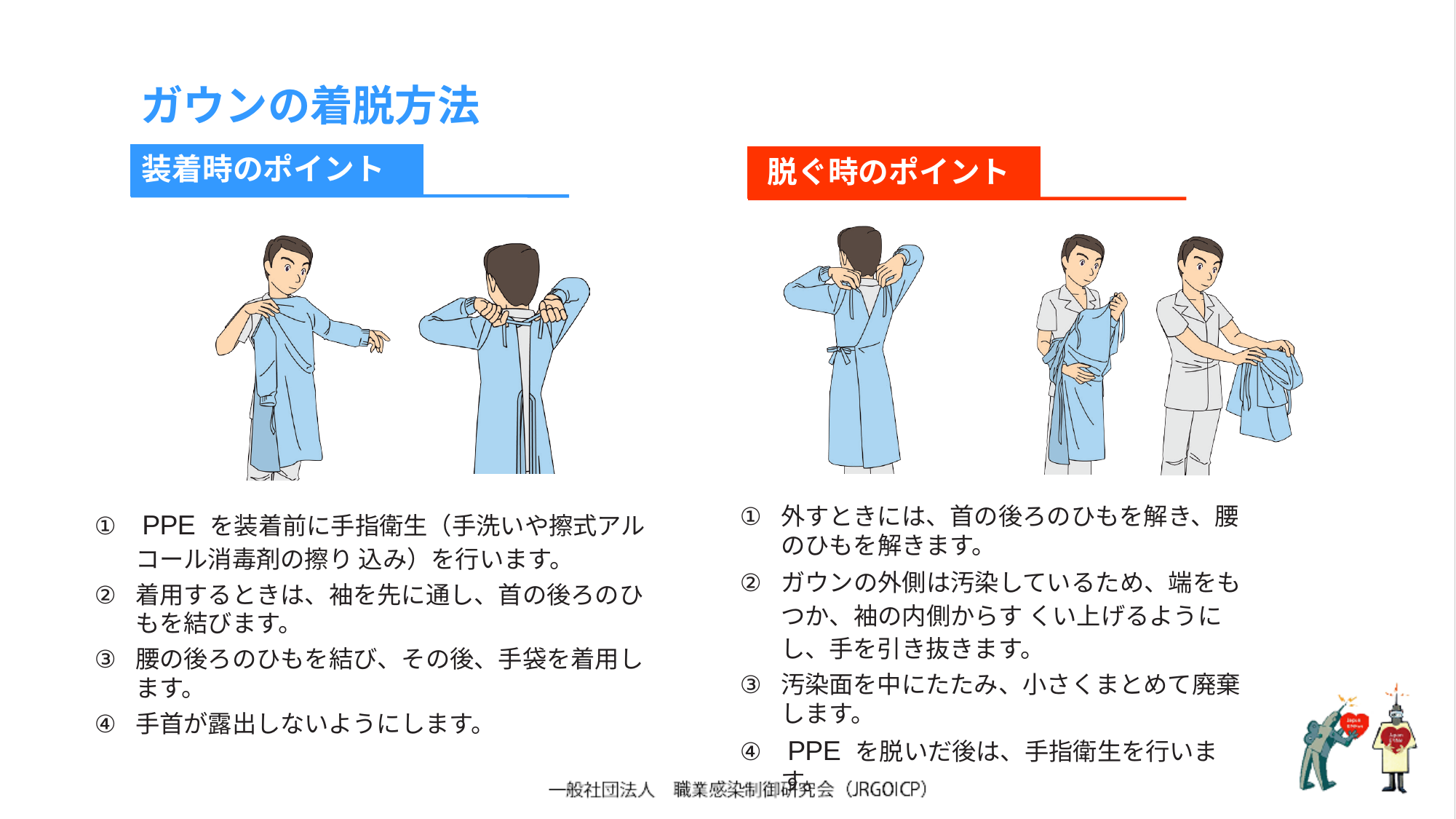

ガウンの着脱方法

装着時のポイント

脱ぐ時のポイント

外すときには、首の後ろのひもを解き、腰のひもを解きます。
ガウンの外側は汚染しているため、端をもつか、袖の内側からす くい上げるようにし、手を引き抜きます。
汚染面を中にたたみ、小さくまとめて廃棄します。
 PPE を脱いだ後は、手指衛生を行います。
 PPE を装着前に手指衛生（手洗いや擦式アルコール消毒剤の擦り 込み）を行います。
着用するときは、袖を先に通し、首の後ろのひもを結びます。
腰の後ろのひもを結び、その後、手袋を着用します。
手首が露出しないようにします。